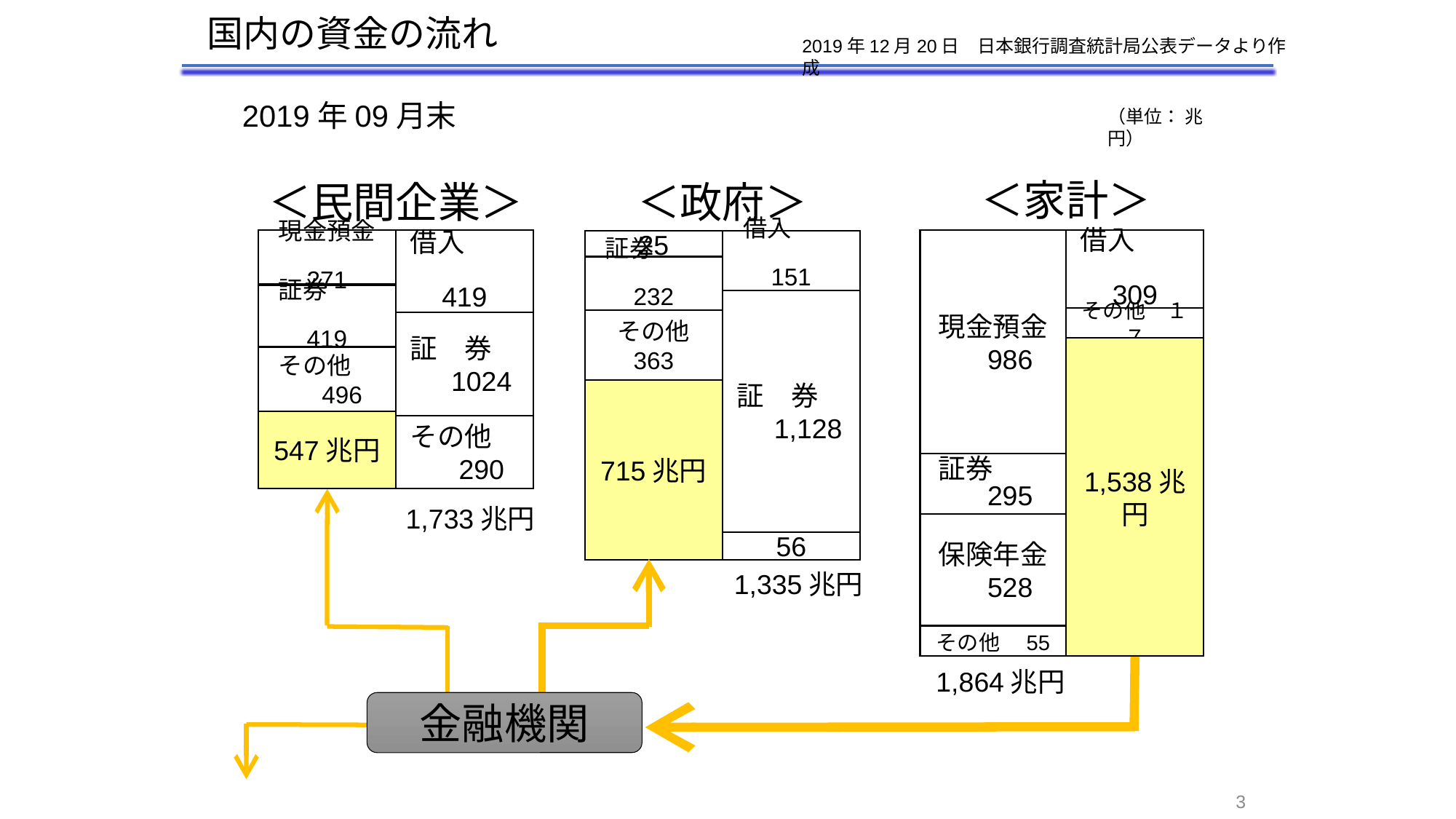

国内の資金の流れ
2019年12月20日　日本銀行調査統計局公表データより作成
2019年09月末
（単位： 兆円）
＜家計＞
＜民間企業＞
＜政府＞
借入　　　　　　309
現金預金　　　271
借入　　　　　　419
現金預金　986
借入
151
25
証券　　　　　　232
証券　　　　　　419
証　券　　1,128
その他　１７
その他
363
証　券　　1024
1,538兆円
その他　　496
715兆円
547兆円
その他　　290
証券　　　295
1,733兆円
保険年金　528
56
1,335兆円
その他　55
1,864兆円
金融機関
3